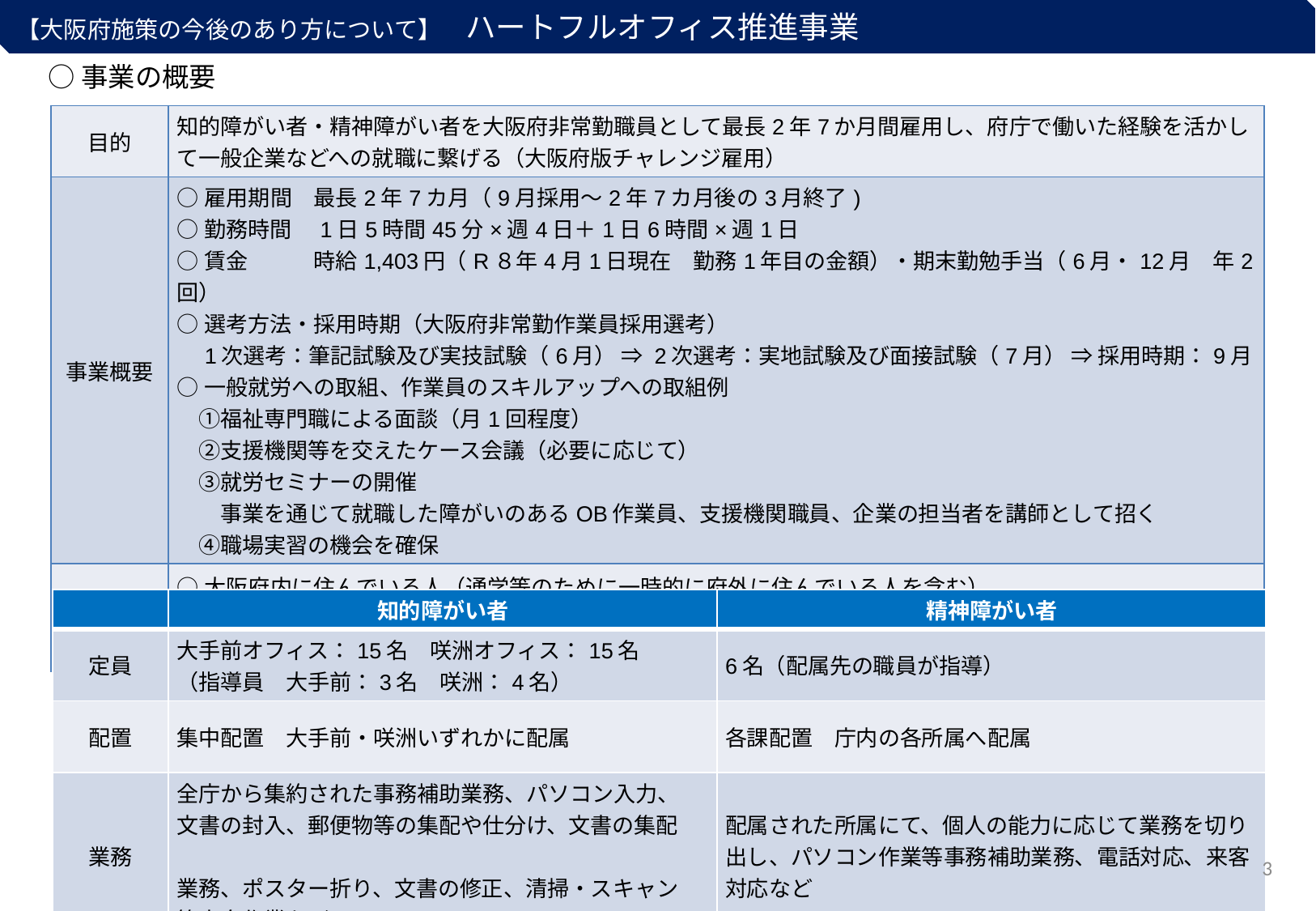

【大阪府施策の今後のあり方について】　ハートフルオフィス推進事業
○事業の概要
| 目的 | 知的障がい者・精神障がい者を大阪府非常勤職員として最長2年7か月間雇用し、府庁で働いた経験を活かして一般企業などへの就職に繋げる（大阪府版チャレンジ雇用） |
| --- | --- |
| 事業概要 | ○雇用期間　最長2年7カ月（9月採用～2年7カ月後の3月終了) ○勤務時間　1日5時間45分×週4日＋1日6時間×週1日 ○賃金　　　時給1,403円（R８年4月1日現在　勤務1年目の金額）・期末勤勉手当（6月・12月　年2回） ○選考方法・採用時期（大阪府非常勤作業員採用選考） 　1次選考：筆記試験及び実技試験（6月） ⇒ 2次選考：実地試験及び面接試験（7月） ⇒ 採用時期：9月 ○一般就労への取組、作業員のスキルアップへの取組例 　①福祉専門職による面談（月1回程度） 　②支援機関等を交えたケース会議（必要に応じて） 　③就労セミナーの開催 　　事業を通じて就職した障がいのあるOB作業員、支援機関職員、企業の担当者を講師として招く 　④職場実習の機会を確保 |
| 対象者 | ○大阪府内に住んでいる人（通学等のために一時的に府外に住んでいる人を含む） ○療育手帳を持っている人（障害者職業センター等の公的判定機関で知的障がい者と判定された人を含む）、 　又は精神障害者保健福祉手帳を持っている人（申込時点において申請中の人を含む） |
|  | 知的障がい者 | 精神障がい者 |
| --- | --- | --- |
| 定員 | 大手前オフィス：15名　咲洲オフィス：15名 （指導員　大手前：3名　咲洲：4名） | 6名（配属先の職員が指導） |
| 配置 | 集中配置　大手前・咲洲いずれかに配属 | 各課配置　庁内の各所属へ配属 |
| 業務 | 全庁から集約された事務補助業務、パソコン入力、　 文書の封入、郵便物等の集配や仕分け、文書の集配　　 業務、ポスター折り、文書の修正、清掃・スキャン 等出向作業など | 配属された所属にて、個人の能力に応じて業務を切り出し、パソコン作業等事務補助業務、電話対応、来客対応など |
3